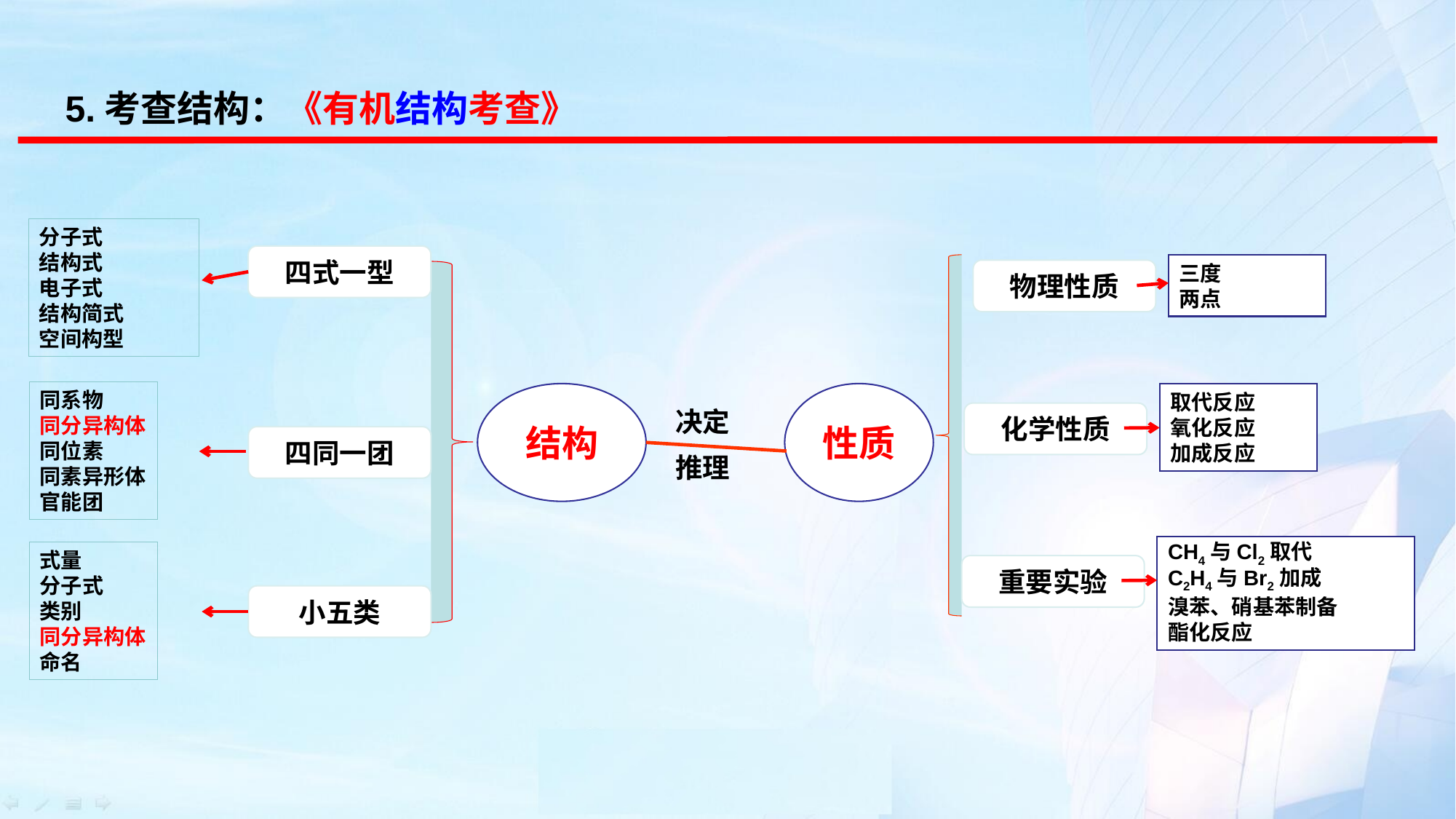

5.考查结构：《有机结构考查》
分子式
结构式
电子式
结构简式
空间构型
四式一型

三度
两点
物理性质

同系物
同分异构体
同位素
同素异形体
官能团
结构
性质
取代反应
氧化反应
加成反应
决定
化学性质
四同一团
推理
CH4与Cl2取代
C2H4与Br2加成
溴苯、硝基苯制备
酯化反应
式量
分子式
类别
同分异构体
命名
重要实验
小五类